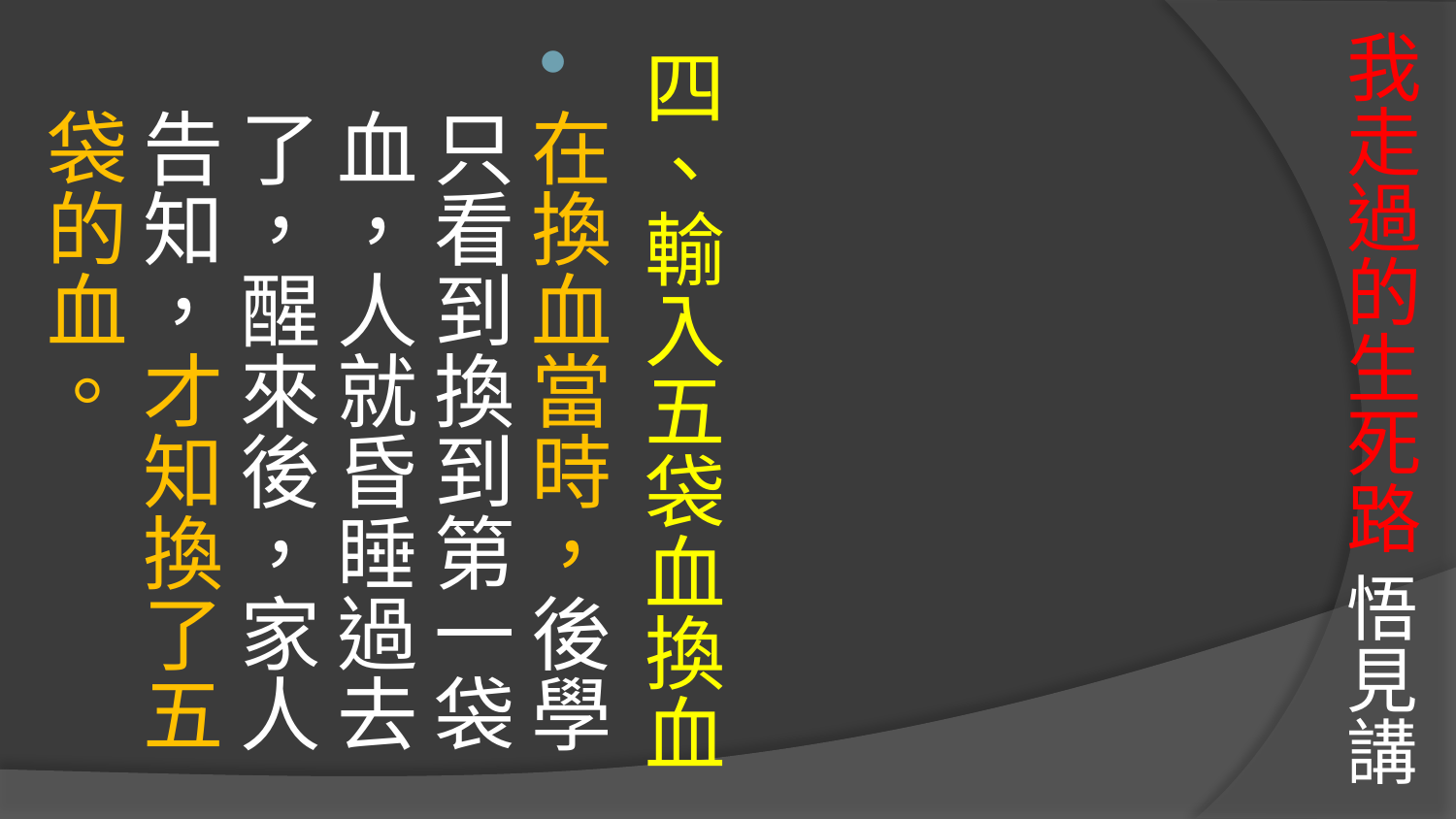

# 我走過的生死路 悟見講
四、輸入五袋血換血
在換血當時，後學只看到換到第一袋血，人就昏睡過去了，醒來後，家人告知，才知換了五袋的血。